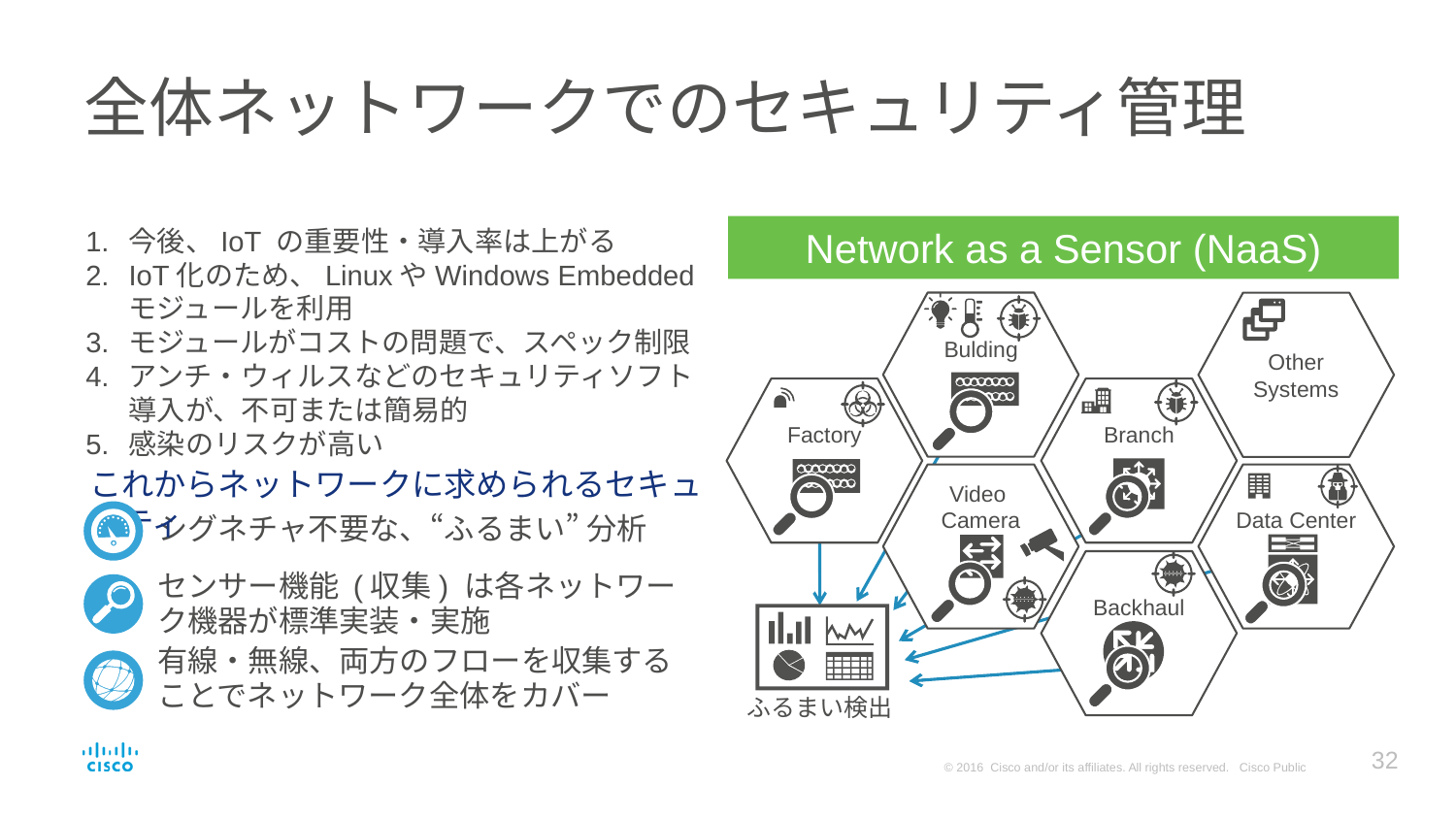

# 全体ネットワークでのセキュリティ管理
今後、IoT の重要性・導入率は上がる
IoT化のため、LinuxやWindows Embeddedモジュールを利用
モジュールがコストの問題で、スペック制限
アンチ・ウィルスなどのセキュリティソフト導入が、不可または簡易的
感染のリスクが高い
Network as a Sensor (NaaS)

Bulding

Other Systems

Factory

Branch

これからネットワークに求められるセキュリティ

Video
Camera

Data Center

シグネチャ不要な、“ふるまい” 分析

Backhaul

センサー機能 (収集) は各ネットワーク機器が標準実装・実施

有線・無線、両方のフローを収集することでネットワーク全体をカバー

ふるまい検出